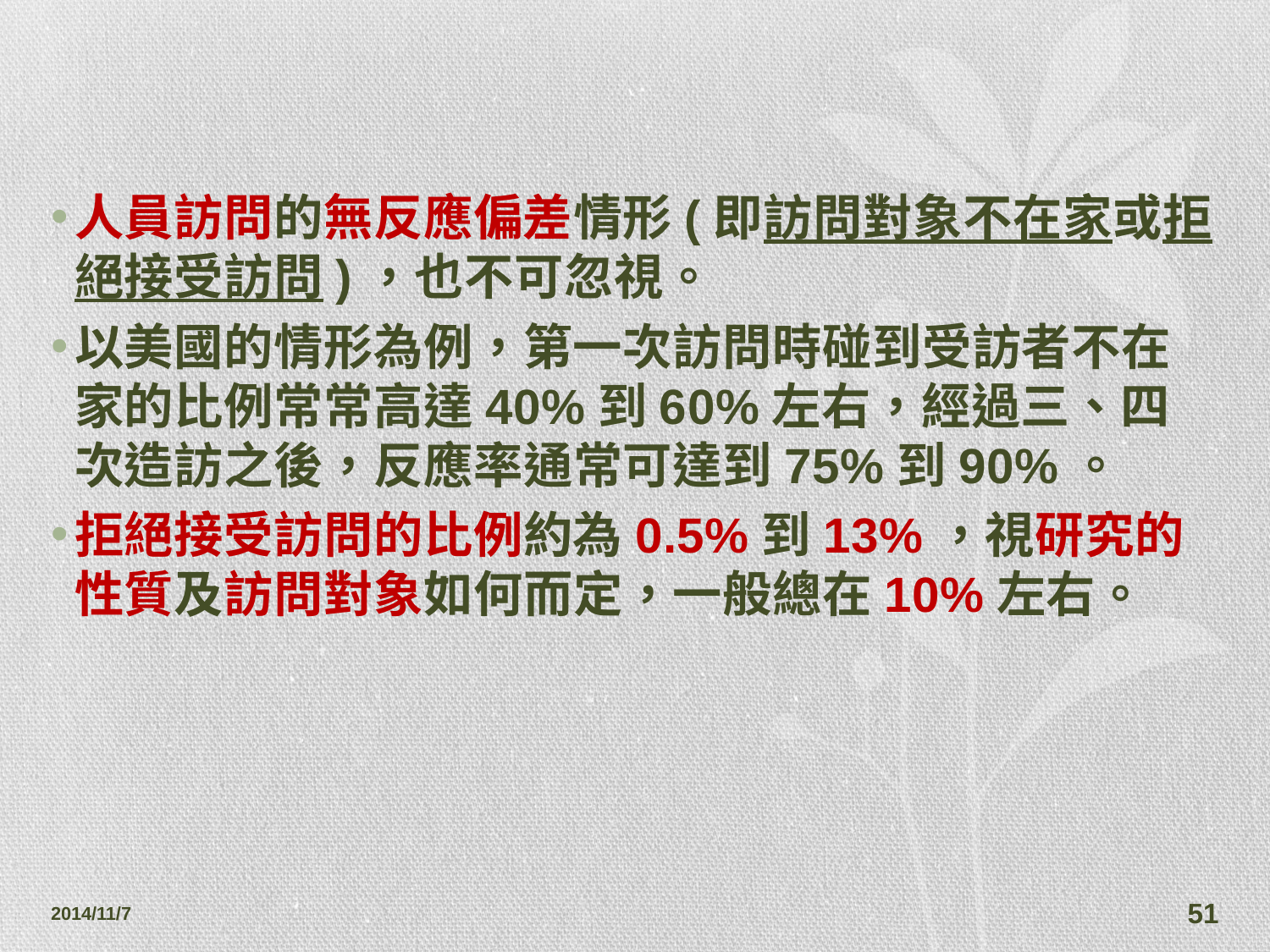

#
人員訪問的無反應偏差情形(即訪問對象不在家或拒絕接受訪問)，也不可忽視。
以美國的情形為例，第一次訪問時碰到受訪者不在家的比例常常高達40%到60%左右，經過三、四次造訪之後，反應率通常可達到75%到90%。
拒絕接受訪問的比例約為0.5%到13%，視研究的性質及訪問對象如何而定，一般總在10%左右。

2014/11/7
51